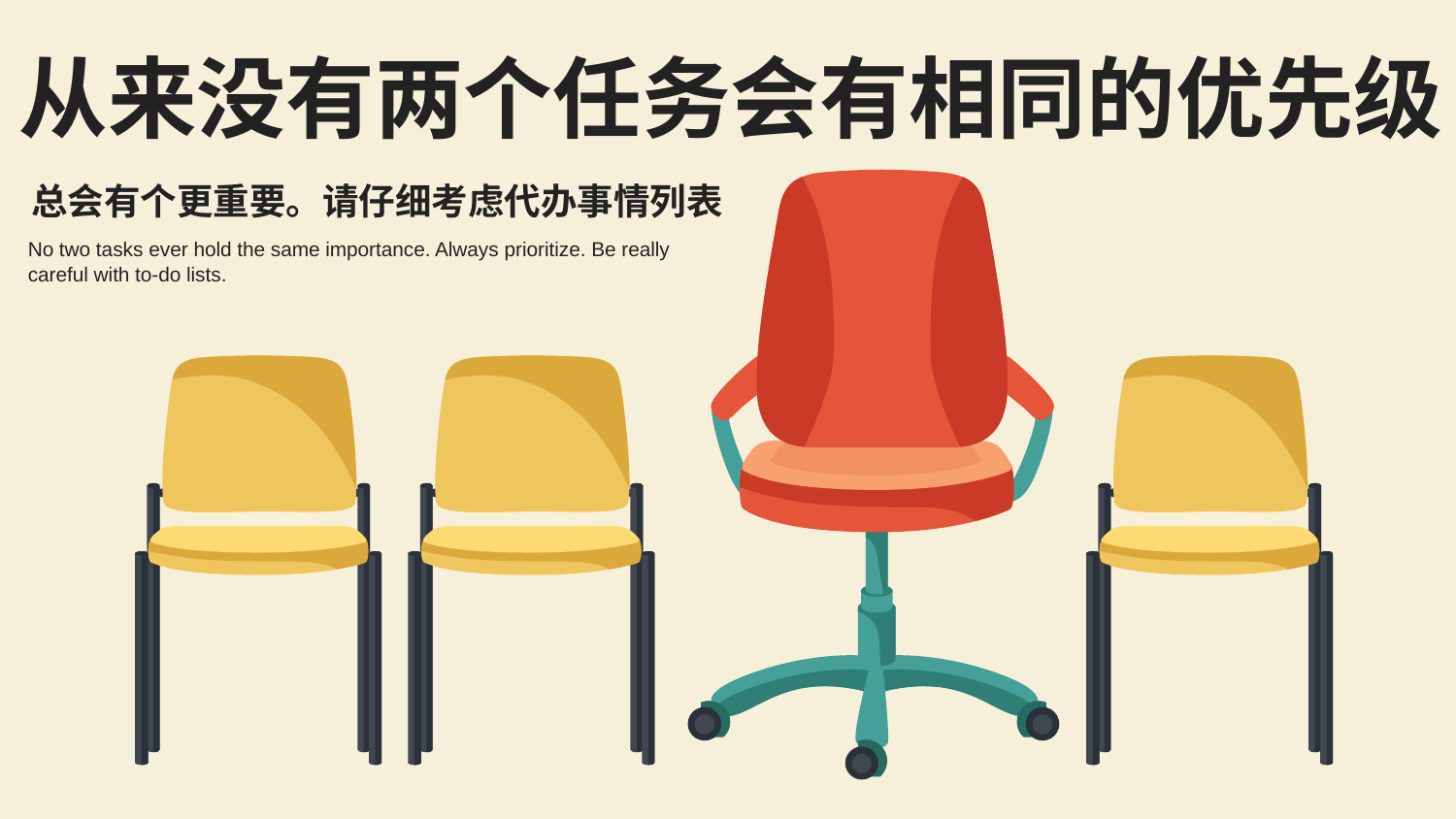

从来没有两个任务会有相同的优先级

总会有个更重要。请仔细考虑代办事情列表
No two tasks ever hold the same importance. Always prioritize. Be really careful with to-do lists.